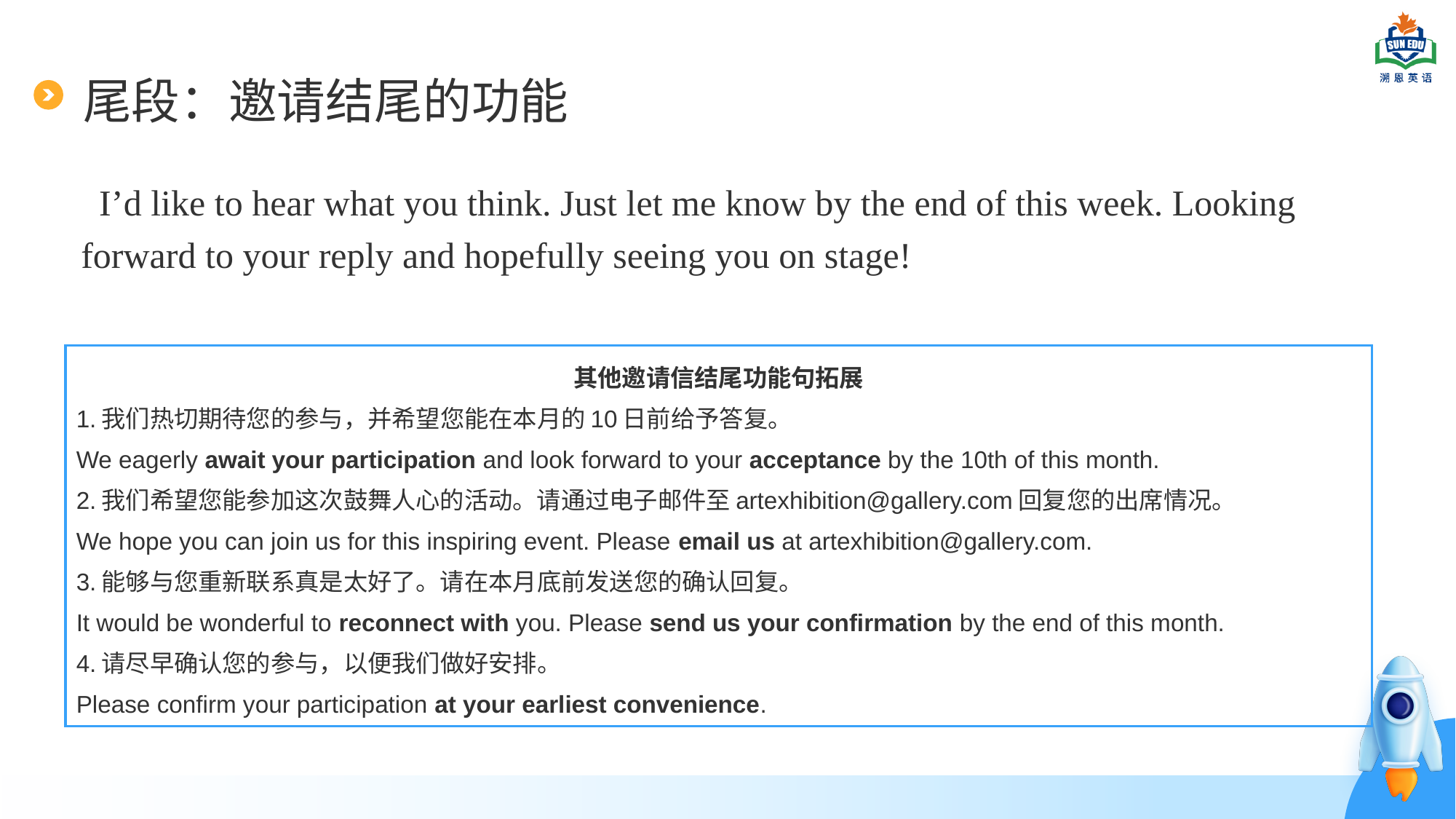

# 尾段：邀请结尾的功能
  I’d like to hear what you think. Just let me know by the end of this week. Looking forward to your reply and hopefully seeing you on stage!
其他邀请信结尾功能句拓展
1.我们热切期待您的参与，并希望您能在本月的10日前给予答复。
We eagerly await your participation and look forward to your acceptance by the 10th of this month.
2.我们希望您能参加这次鼓舞人心的活动。请通过电子邮件至artexhibition@gallery.com回复您的出席情况。
We hope you can join us for this inspiring event. Please email us at artexhibition@gallery.com.
3.能够与您重新联系真是太好了。请在本月底前发送您的确认回复。
It would be wonderful to reconnect with you. Please send us your confirmation by the end of this month.
4.请尽早确认您的参与，以便我们做好安排。
Please confirm your participation at your earliest convenience.